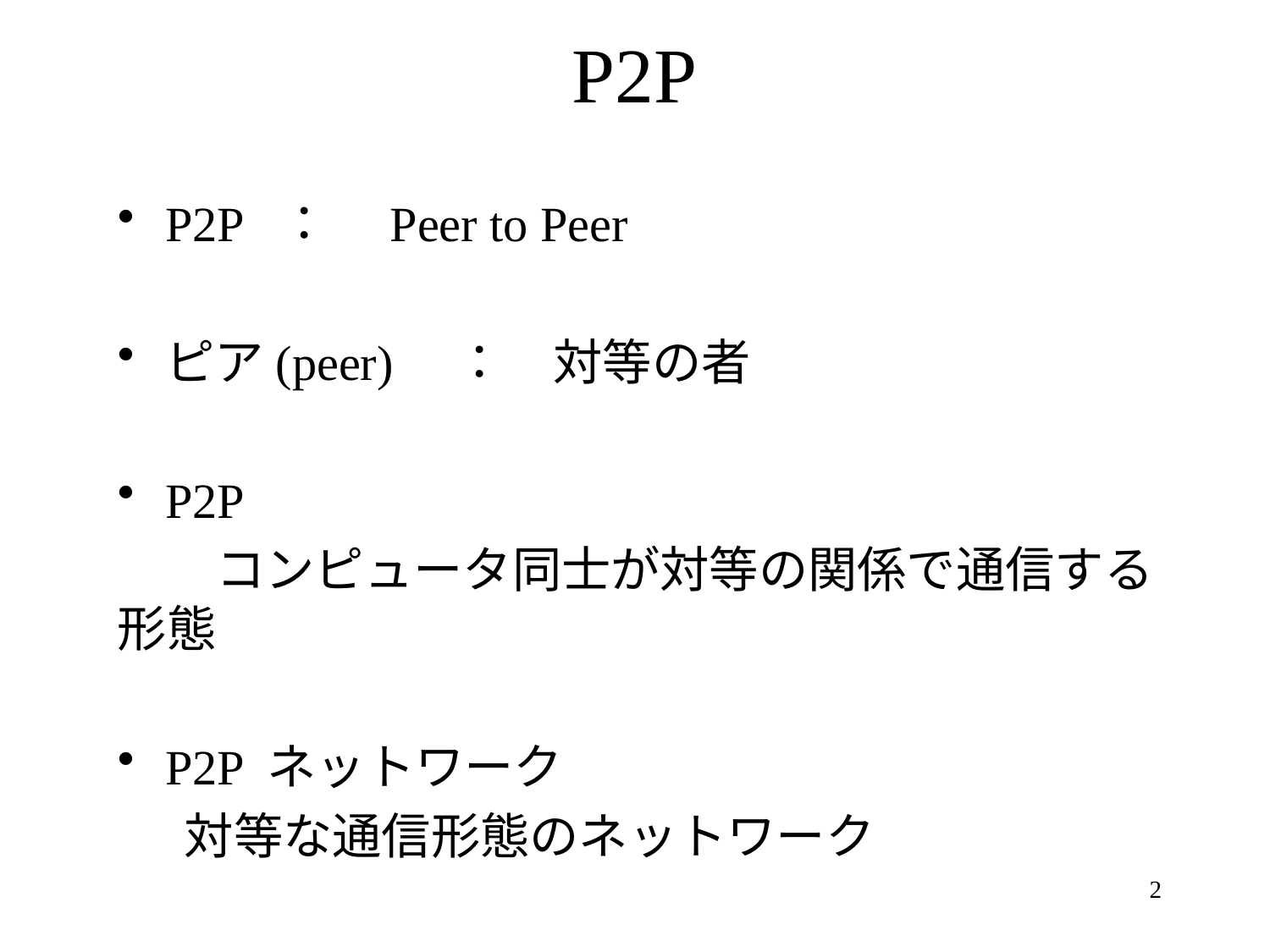

# P2P
P2P  ：　Peer to Peer

ピア(peer)　：　対等の者

P2P
　　コンピュータ同士が対等の関係で通信する形態

P2P ネットワーク
     対等な通信形態のネットワーク

2